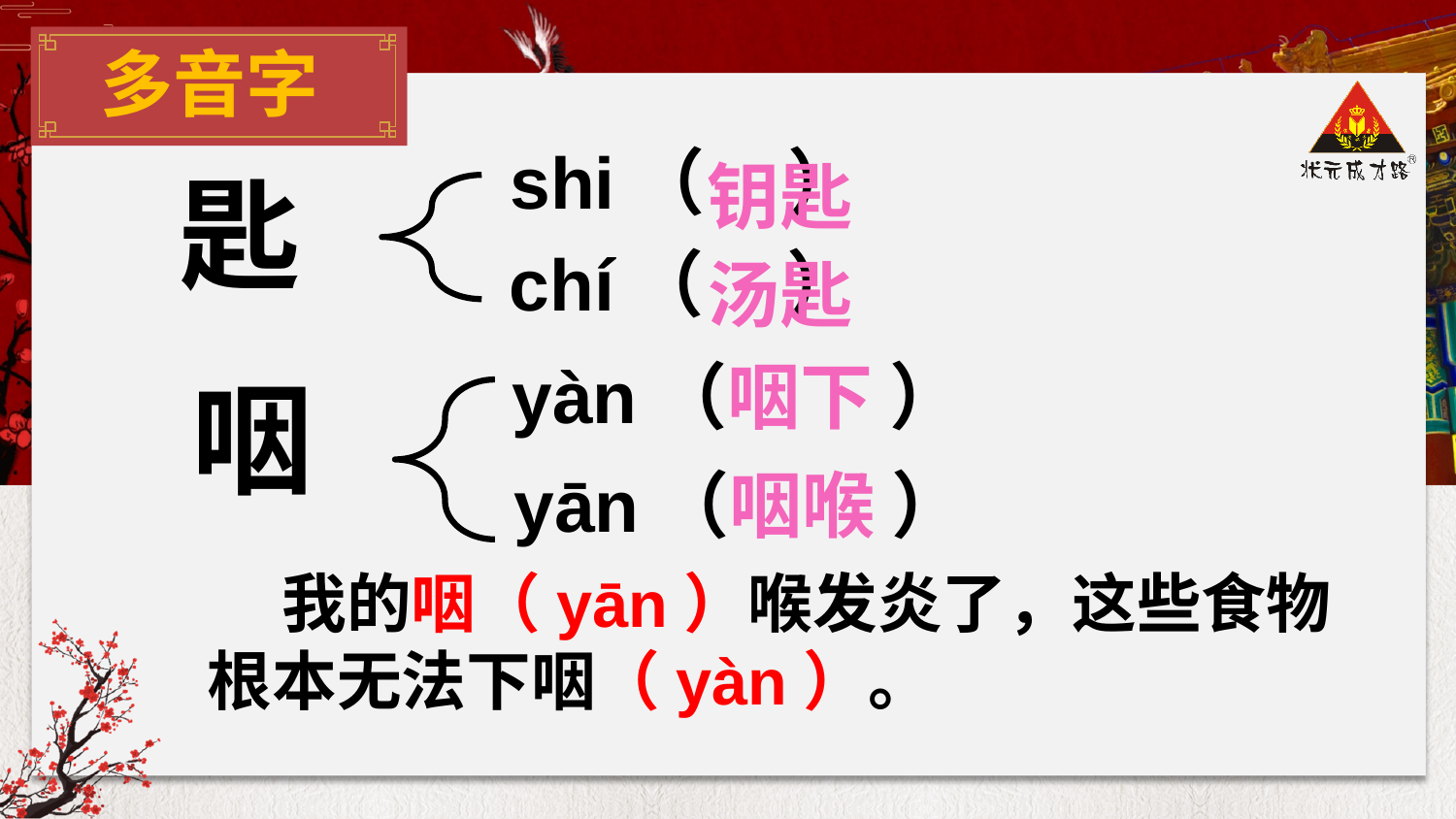

多音字
钥匙
shi（     ）
匙

chí（     ）
汤匙
yàn（咽下 ）
咽

yān（咽喉 ）
    我的咽（yān）喉发炎了，这些食物根本无法下咽（yàn）。